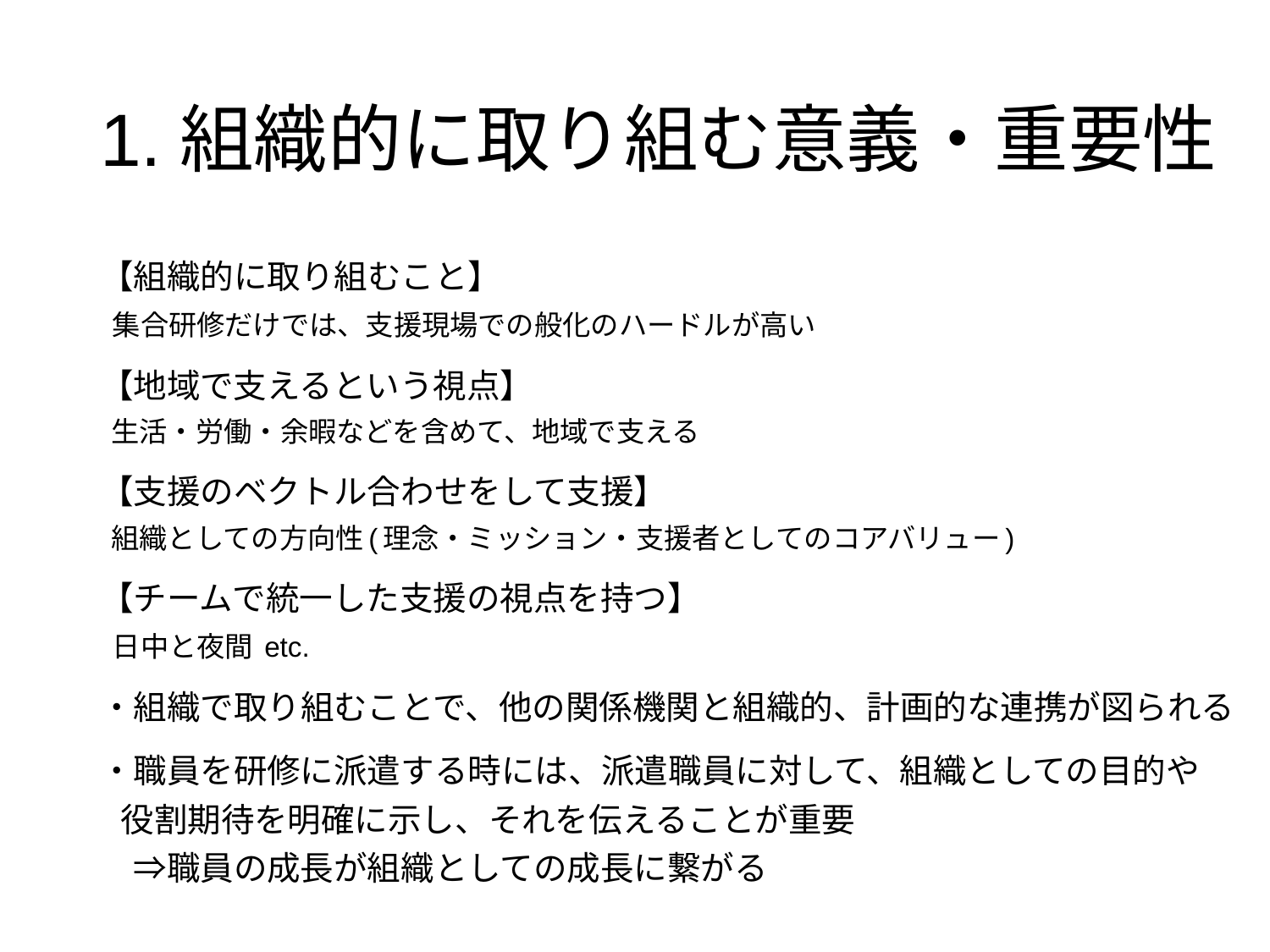

# 1.組織的に取り組む意義・重要性
【組織的に取り組むこと】
 集合研修だけでは、支援現場での般化のハードルが高い

【地域で支えるという視点】
 生活・労働・余暇などを含めて、地域で支える

【支援のベクトル合わせをして支援】
 組織としての方向性(理念・ミッション・支援者としてのコアバリュー)

【チームで統一した支援の視点を持つ】
 日中と夜間 etc.

・組織で取り組むことで、他の関係機関と組織的、計画的な連携が図られる

・職員を研修に派遣する時には、派遣職員に対して、組織としての目的や
  役割期待を明確に示し、それを伝えることが重要
　⇒職員の成長が組織としての成長に繋がる